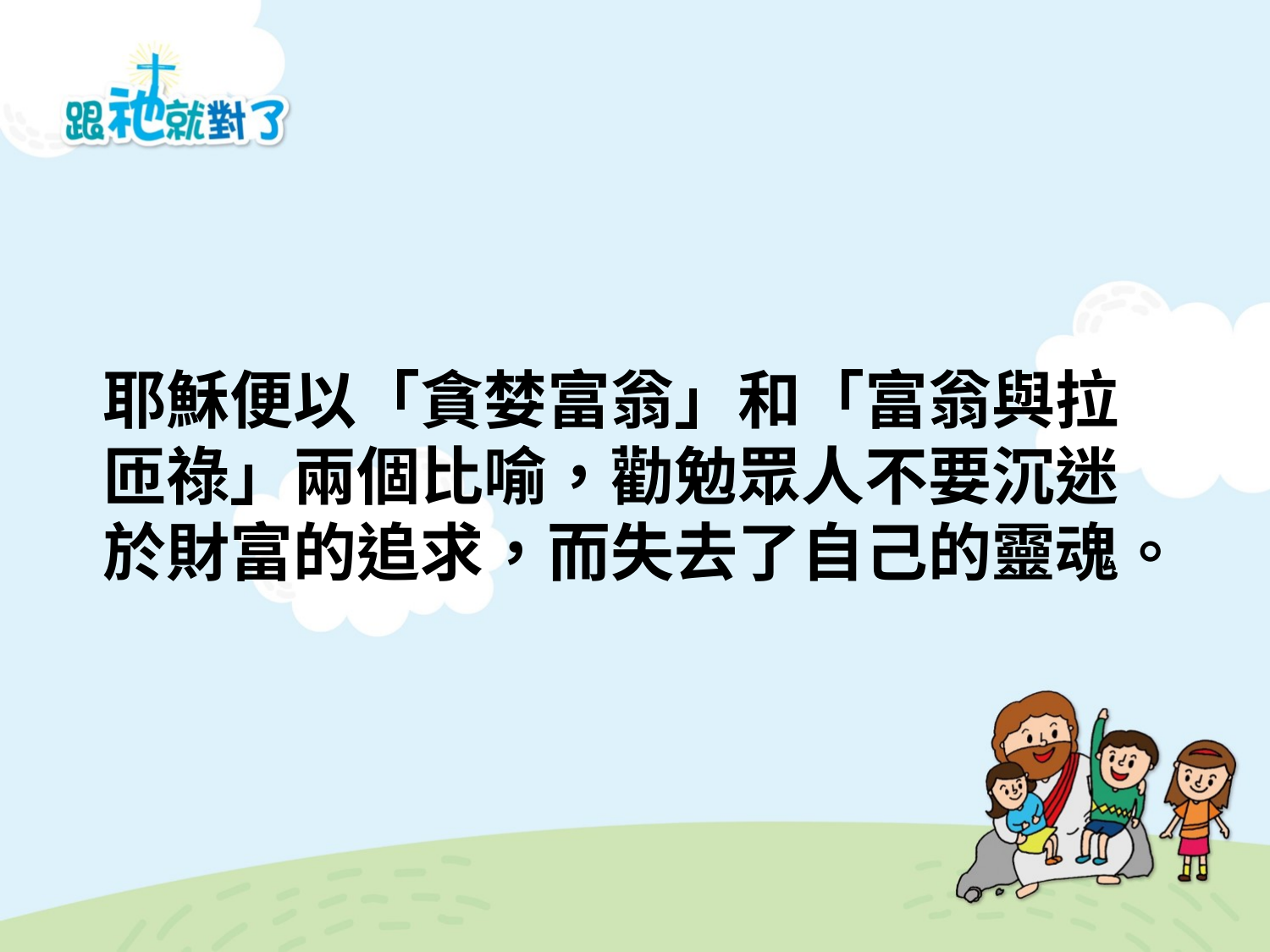

耶穌便以「貪婪富翁」和「富翁與拉匝祿」兩個比喻，勸勉眾人不要沉迷於財富的追求，而失去了自己的靈魂。